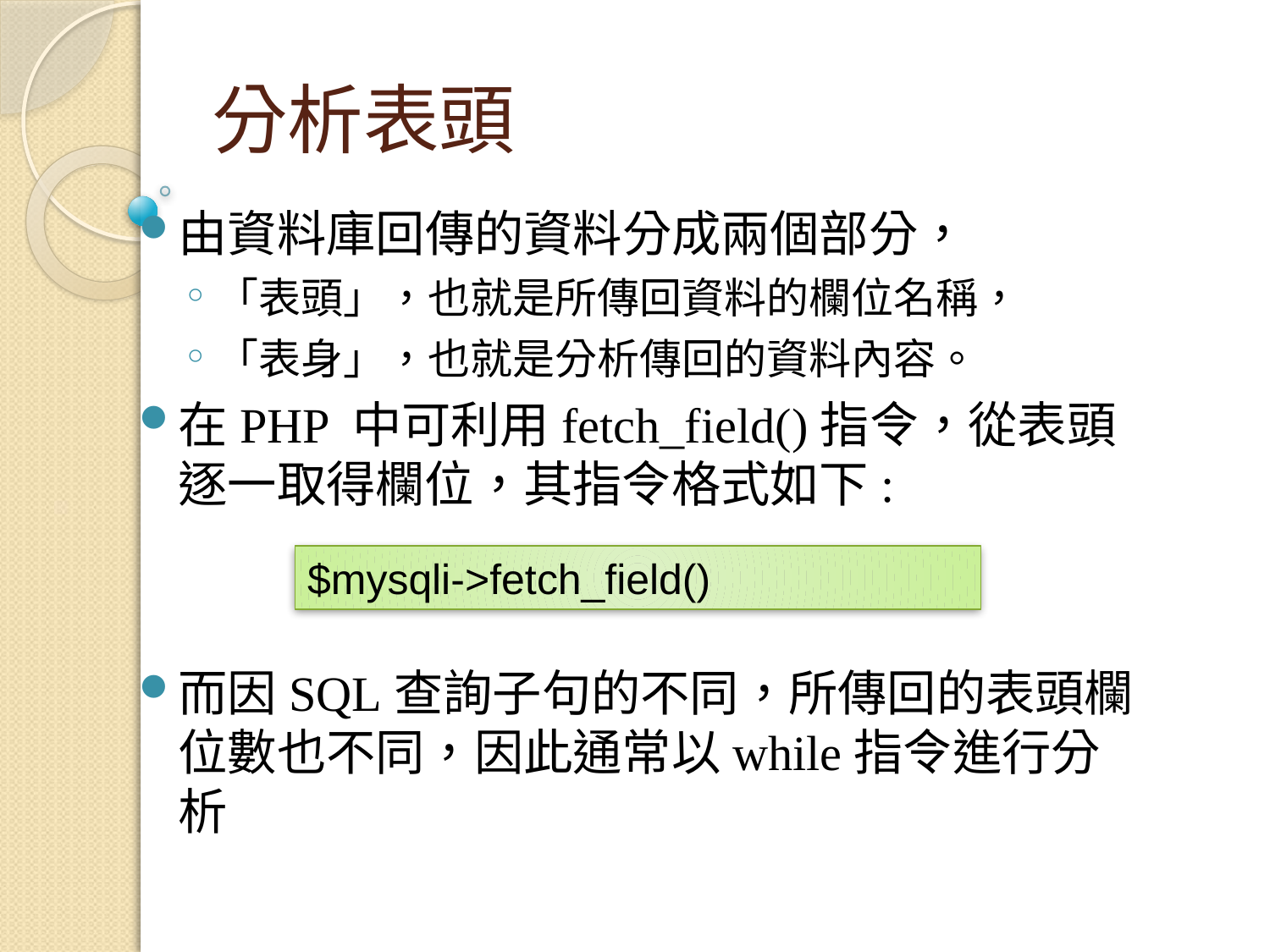

分析表頭
由資料庫回傳的資料分成兩個部分，
「表頭」，也就是所傳回資料的欄位名稱，
「表身」，也就是分析傳回的資料內容。
在PHP 中可利用fetch_field()指令，從表頭逐一取得欄位，其指令格式如下:

而因SQL查詢子句的不同，所傳回的表頭欄位數也不同，因此通常以while指令進行分析

$mysqli->fetch_field()